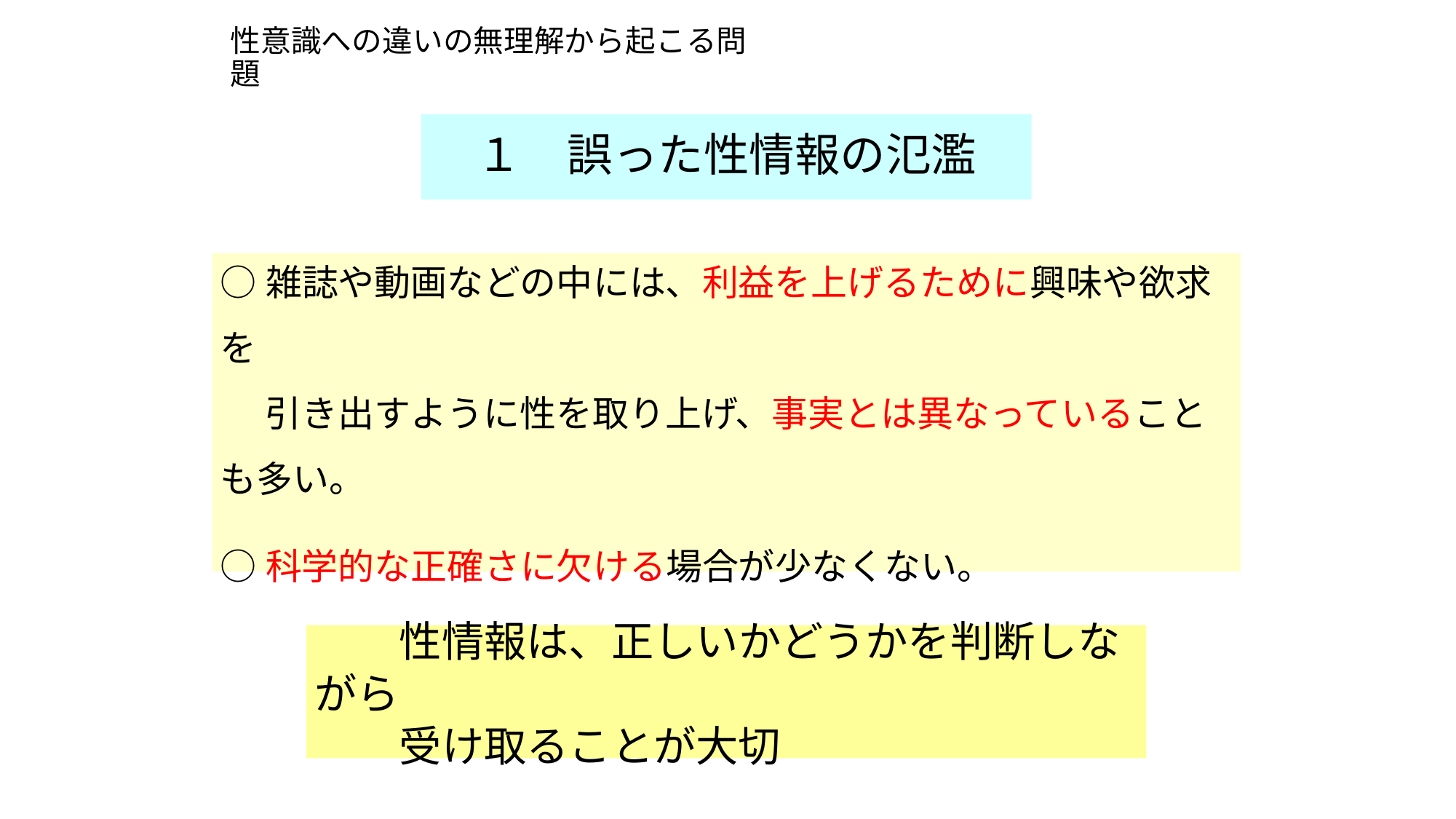

# 性意識への違いの無理解から起こる問題
１　誤った性情報の氾濫
○雑誌や動画などの中には、利益を上げるために興味や欲求を
　 引き出すように性を取り上げ、事実とは異なっていることも多い。

○科学的な正確さに欠ける場合が少なくない。
　　性情報は、正しいかどうかを判断しながら
　　受け取ることが大切